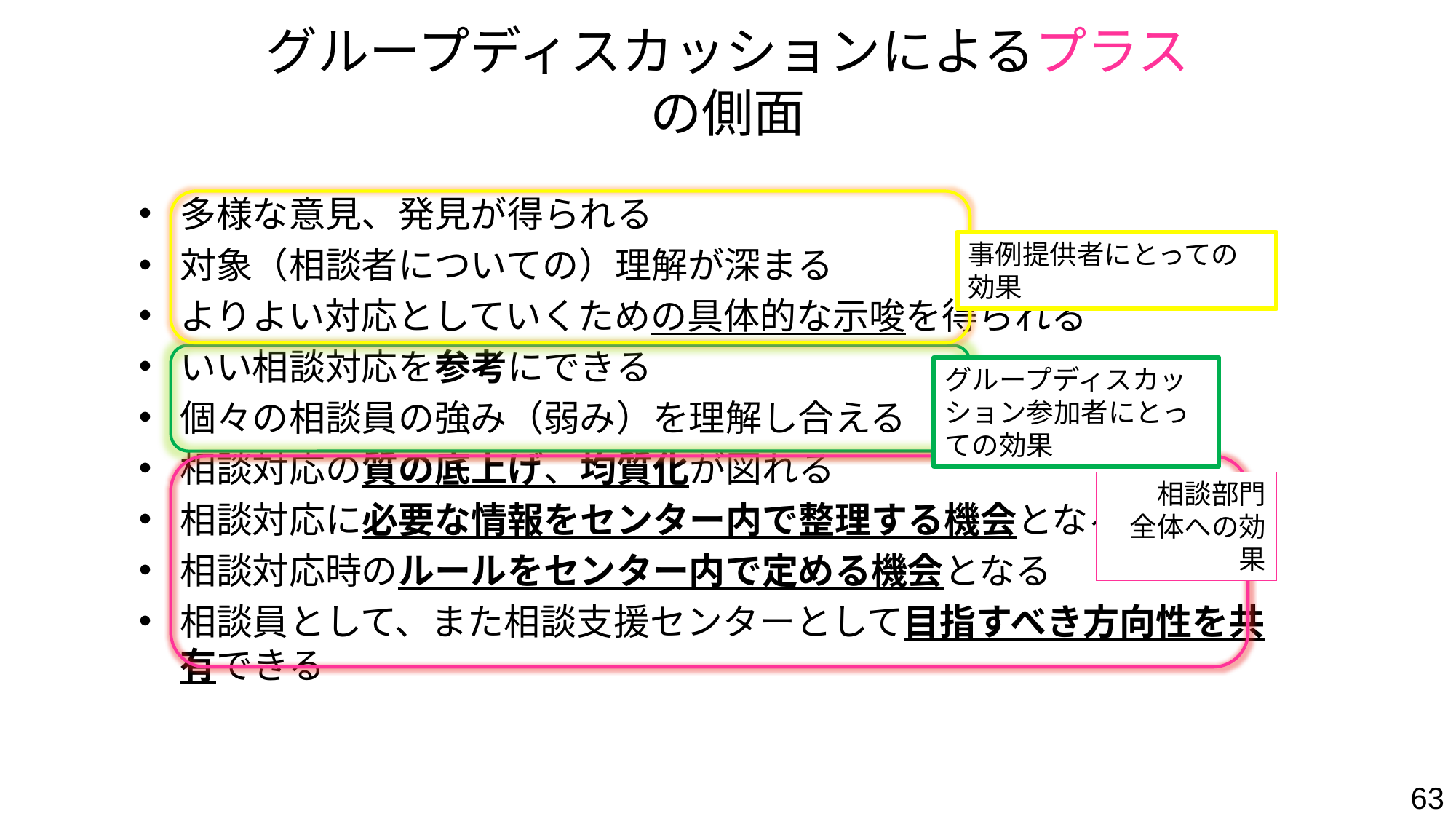

# グループディスカッションによるプラスの側面
多様な意見、発見が得られる
対象（相談者についての）理解が深まる
よりよい対応としていくための具体的な示唆を得られる
いい相談対応を参考にできる
個々の相談員の強み（弱み）を理解し合える
相談対応の質の底上げ、均質化が図れる
相談対応に必要な情報をセンター内で整理する機会となる
相談対応時のルールをセンター内で定める機会となる
相談員として、また相談支援センターとして目指すべき方向性を共有できる

事例提供者にとっての効果

グループディスカッション参加者にとっての効果

相談部門
全体への効果
63